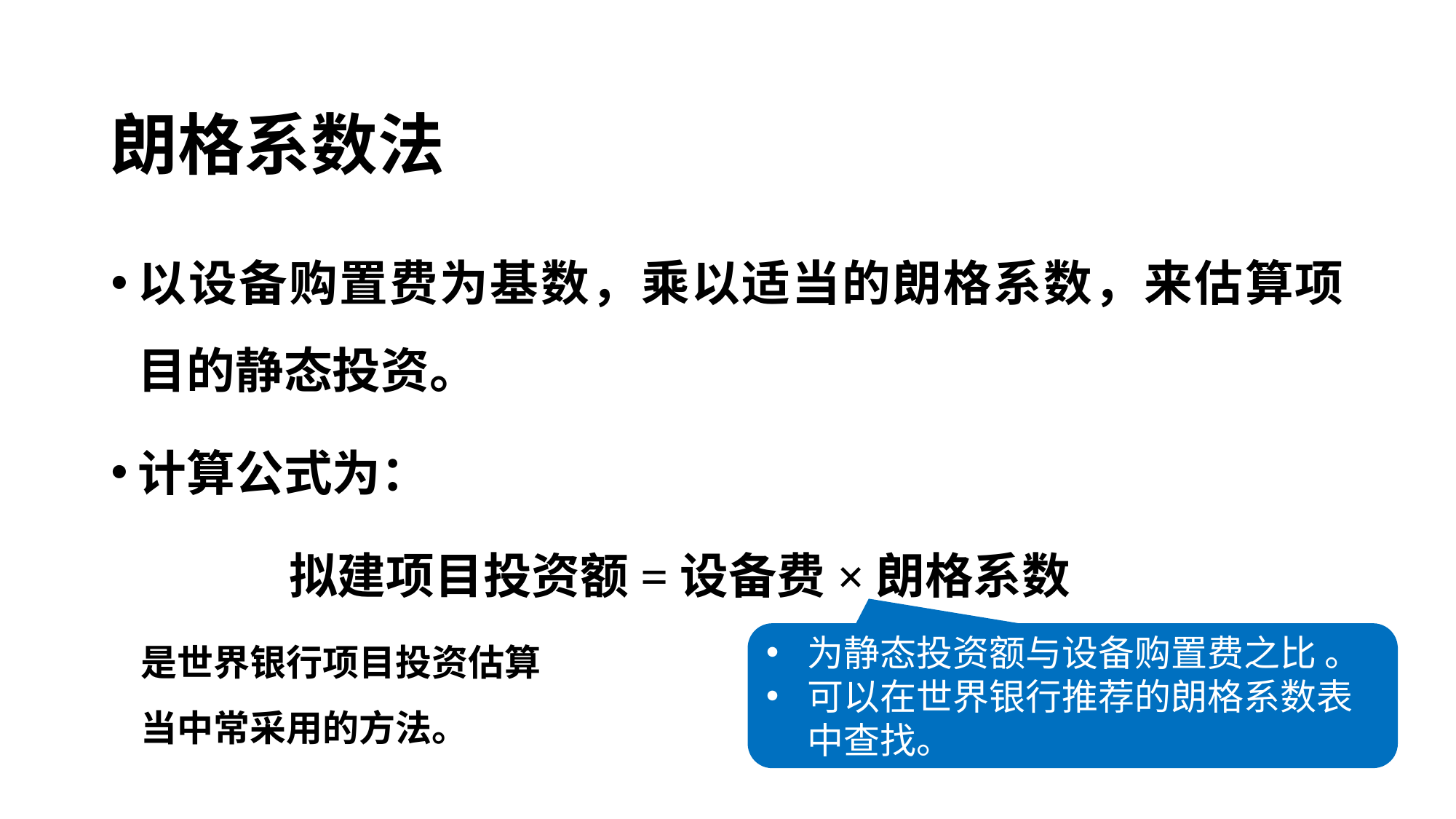

# 朗格系数法
以设备购置费为基数，乘以适当的朗格系数，来估算项目的静态投资。
计算公式为：
               拟建项目投资额=设备费×朗格系数
是世界银行项目投资估算当中常采用的方法。
为静态投资额与设备购置费之比 。
可以在世界银行推荐的朗格系数表中查找。